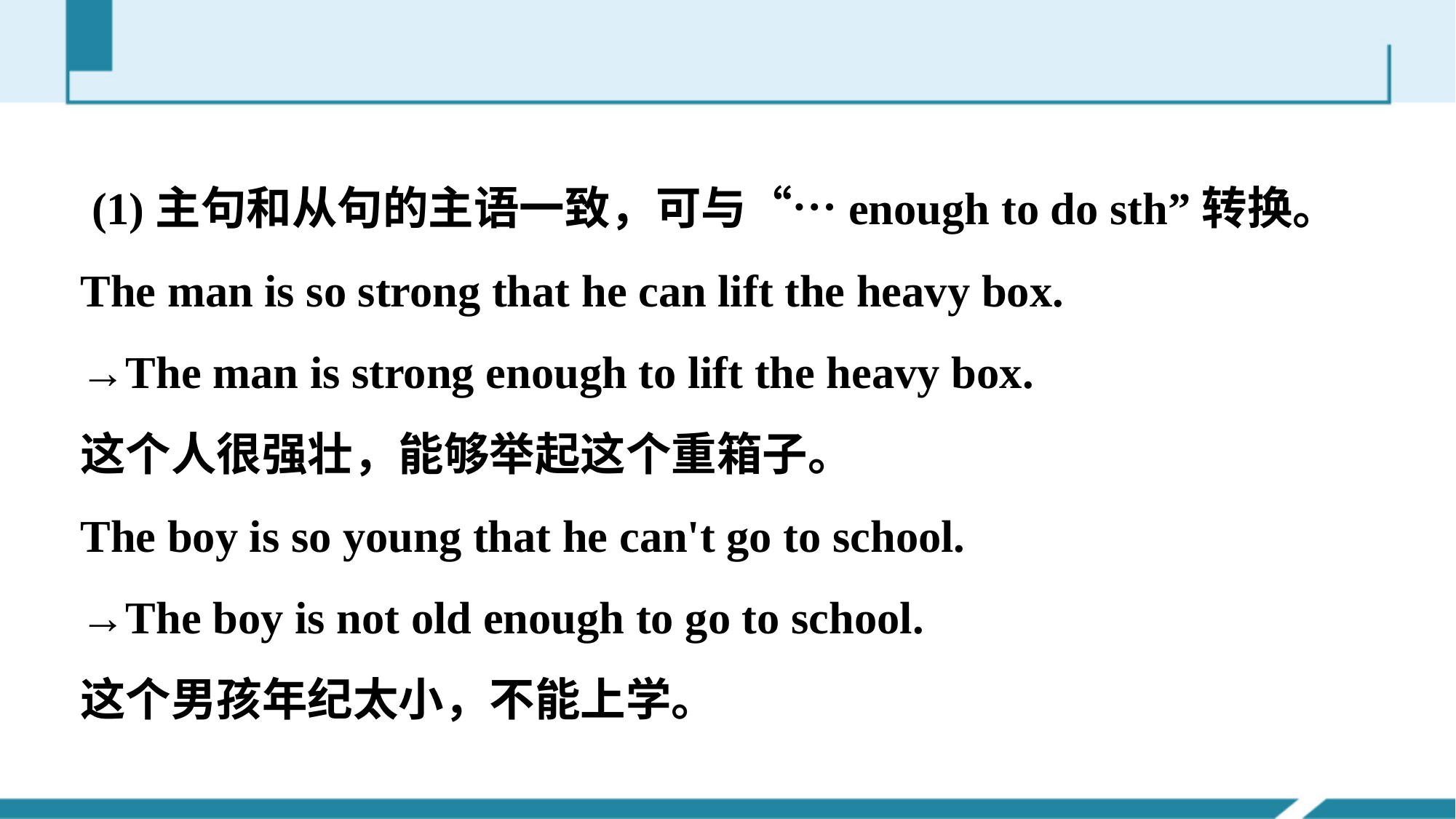

(1)主句和从句的主语一致，可与“…enough to do sth”转换。
The man is so strong that he can lift the heavy box.
→The man is strong enough to lift the heavy box.
这个人很强壮，能够举起这个重箱子。
The boy is so young that he can't go to school.
→The boy is not old enough to go to school.
这个男孩年纪太小，不能上学。